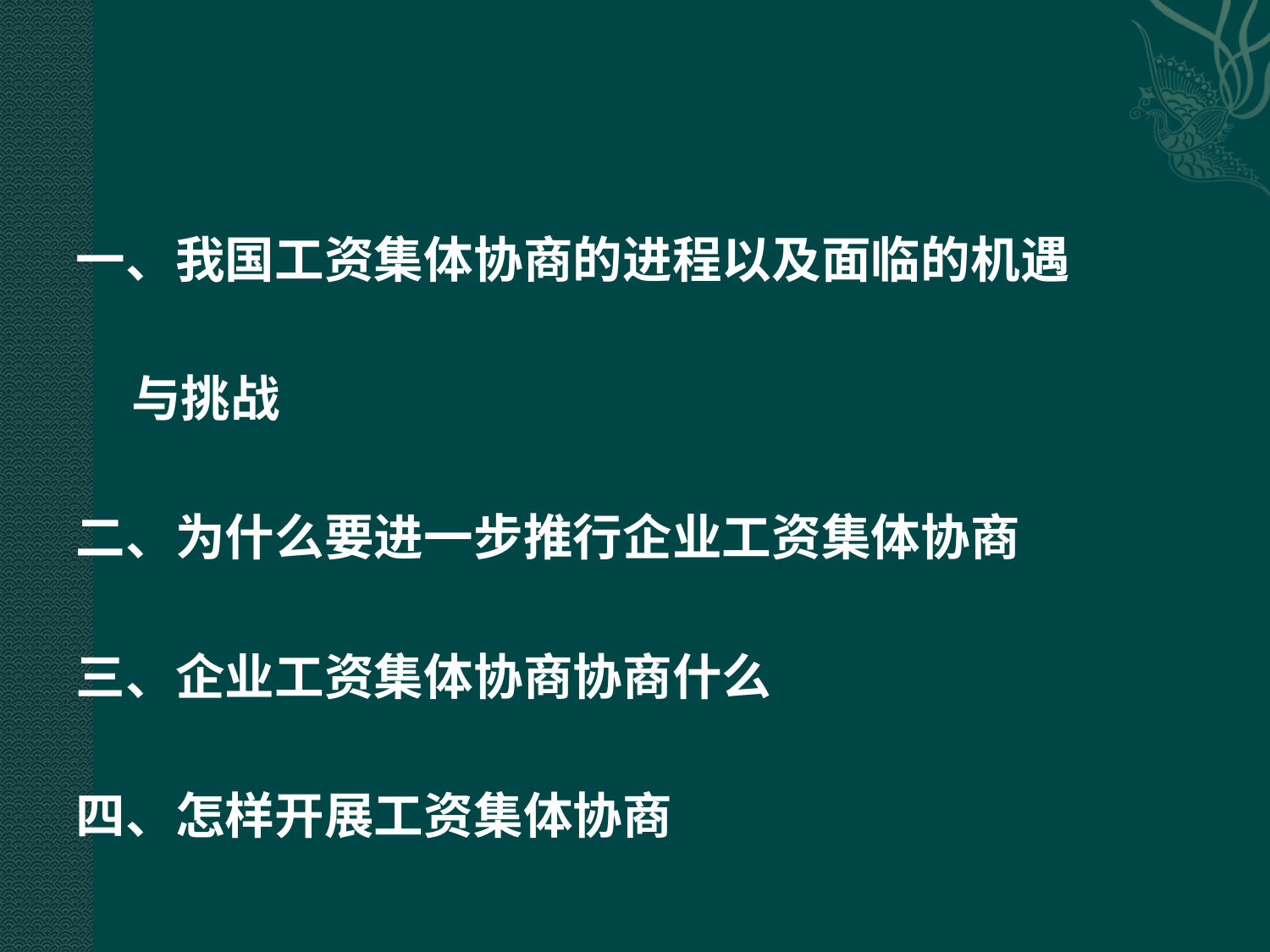

#
一、我国工资集体协商的进程以及面临的机遇

    与挑战

二、为什么要进一步推行企业工资集体协商

三、企业工资集体协商协商什么

四、怎样开展工资集体协商